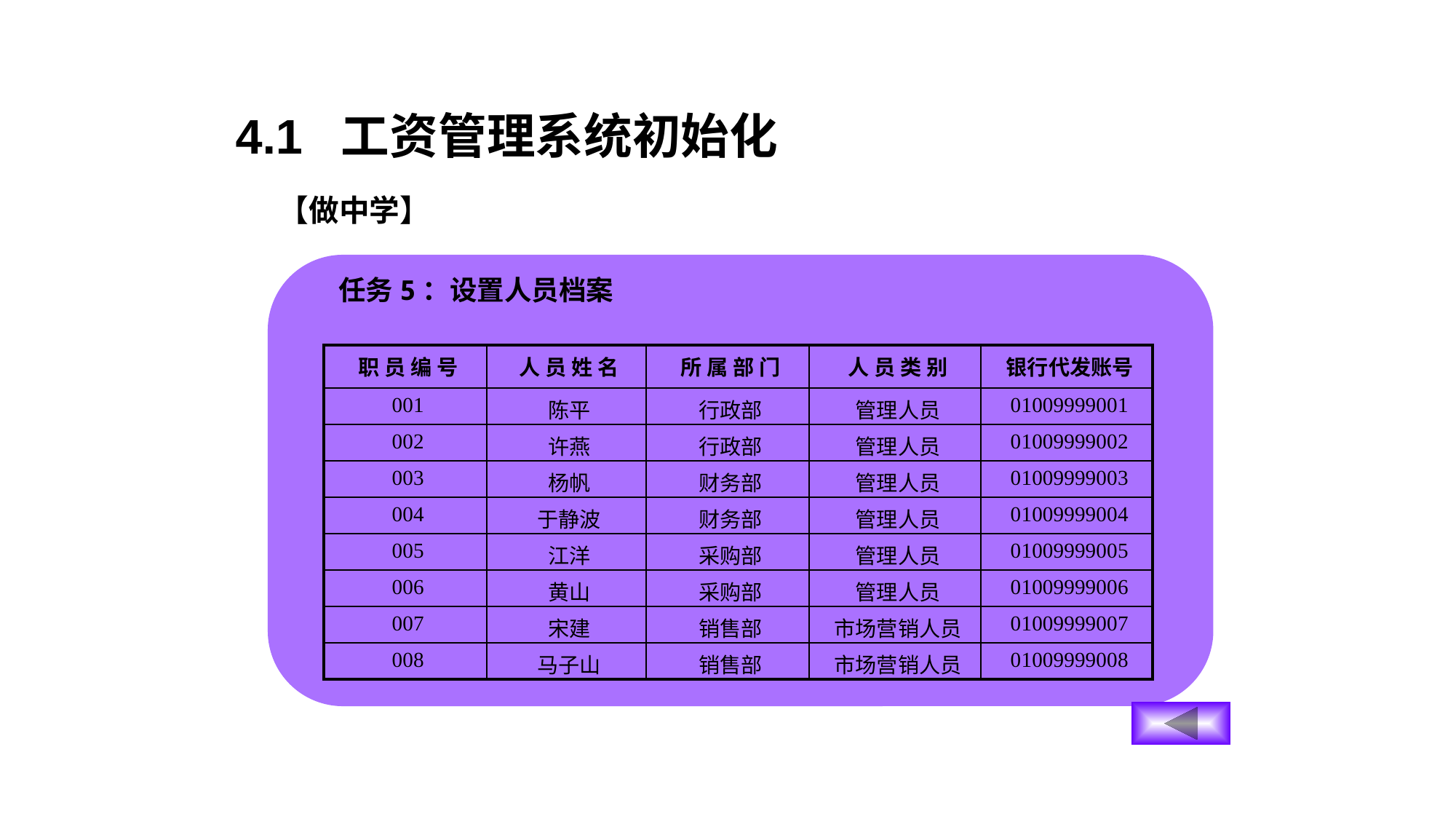

4.1  工资管理系统初始化
【做中学】

任务5：设置人员档案
| 职 员 编 号 | 人 员 姓 名 | 所 属 部 门 | 人 员 类 别 | 银行代发账号 |
| --- | --- | --- | --- | --- |
| 001 | 陈平 | 行政部 | 管理人员 | 01009999001 |
| 002 | 许燕 | 行政部 | 管理人员 | 01009999002 |
| 003 | 杨帆 | 财务部 | 管理人员 | 01009999003 |
| 004 | 于静波 | 财务部 | 管理人员 | 01009999004 |
| 005 | 江洋 | 采购部 | 管理人员 | 01009999005 |
| 006 | 黄山 | 采购部 | 管理人员 | 01009999006 |
| 007 | 宋建 | 销售部 | 市场营销人员 | 01009999007 |
| 008 | 马子山 | 销售部 | 市场营销人员 | 01009999008 |